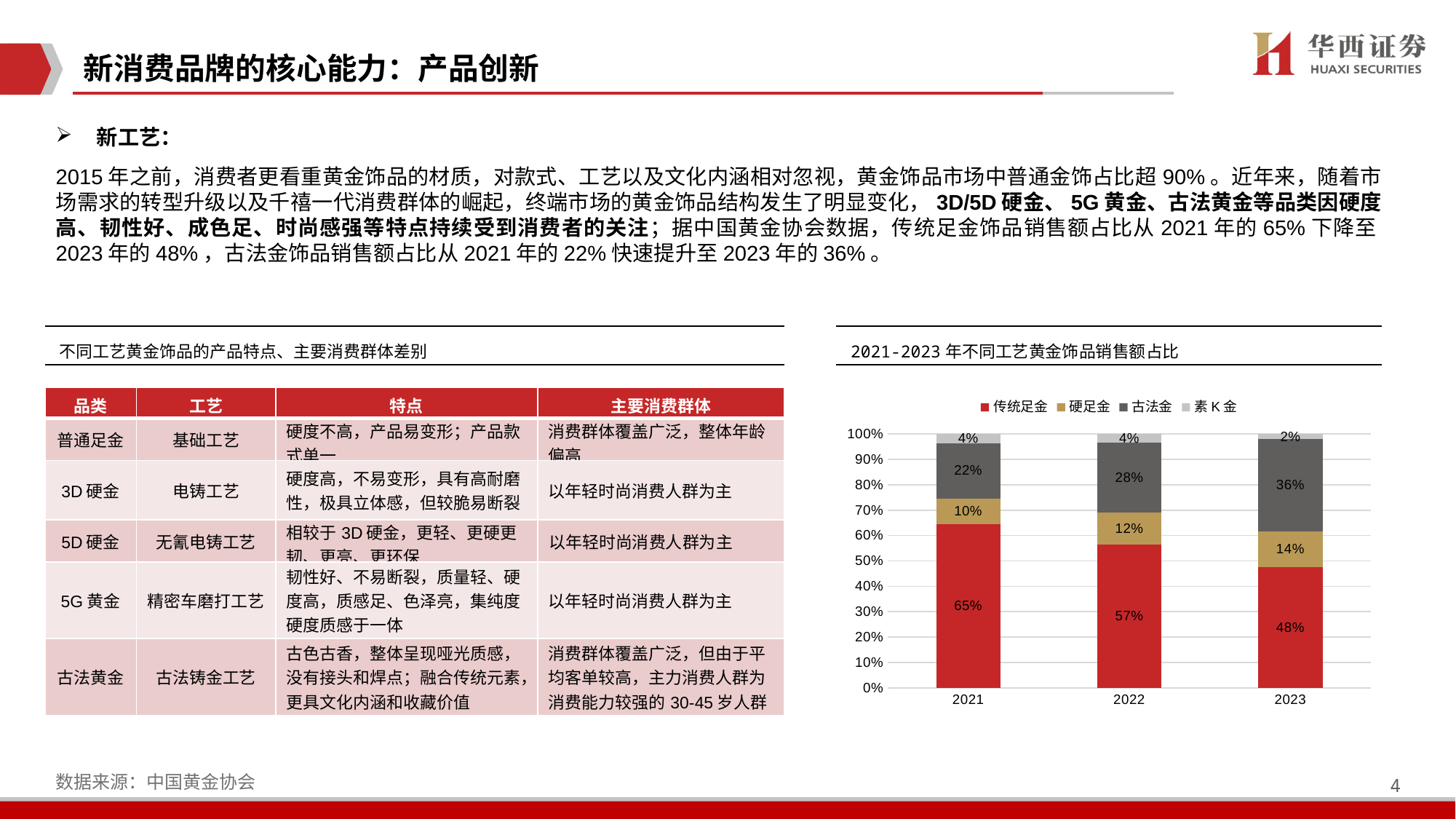

# 新消费品牌的核心能力：产品创新
新工艺：
2015年之前，消费者更看重黄金饰品的材质，对款式、工艺以及文化内涵相对忽视，黄金饰品市场中普通金饰占比超90%。近年来，随着市场需求的转型升级以及千禧一代消费群体的崛起，终端市场的黄金饰品结构发生了明显变化，3D/5D硬金、5G黄金、古法黄金等品类因硬度高、韧性好、成色足、时尚感强等特点持续受到消费者的关注；据中国黄金协会数据，传统足金饰品销售额占比从2021年的65%下降至2023年的48%，古法金饰品销售额占比从2021年的22%快速提升至2023年的36%。
| 不同工艺黄金饰品的产品特点、主要消费群体差别 |
| --- |
| 2021-2023年不同工艺黄金饰品销售额占比 |
| --- |

### Chart

| Category | 传统足金 | 硬足金 | 古法金 | 素K金 |
|---|---|---|---|---|
| 2021 | 0.6450992042770504 | 0.10148951306836167 | 0.2169269963352747 | 0.036484286319313296 |
| 2022 | 0.5654430723300311 | 0.1245024200479486 | 0.2750486271316777 | 0.03500588049034242 |
| 2023 | 0.47548649668481485 | 0.14045289562108065 | 0.3635630603920723 | 0.020497547302032237 |
| 品类 | 工艺 | 特点 | 主要消费群体 |
| --- | --- | --- | --- |
| 普通足金 | 基础工艺 | 硬度不高，产品易变形；产品款式单一 | 消费群体覆盖广泛，整体年龄偏高 |
| 3D硬金 | 电铸工艺 | 硬度高，不易变形，具有高耐磨性，极具立体感，但较脆易断裂 | 以年轻时尚消费人群为主 |
| 5D硬金 | 无氰电铸工艺 | 相较于3D硬金，更轻、更硬更韧、更亮、更环保 | 以年轻时尚消费人群为主 |
| 5G黄金 | 精密车磨打工艺 | 韧性好、不易断裂，质量轻、硬度高，质感足、色泽亮，集纯度硬度质感于一体 | 以年轻时尚消费人群为主 |
| 古法黄金 | 古法铸金工艺 | 古色古香，整体呈现哑光质感，没有接头和焊点；融合传统元素，更具文化内涵和收藏价值 | 消费群体覆盖广泛，但由于平均客单较高，主力消费人群为消费能力较强的30-45岁人群 |
数据来源：中国黄金协会
4